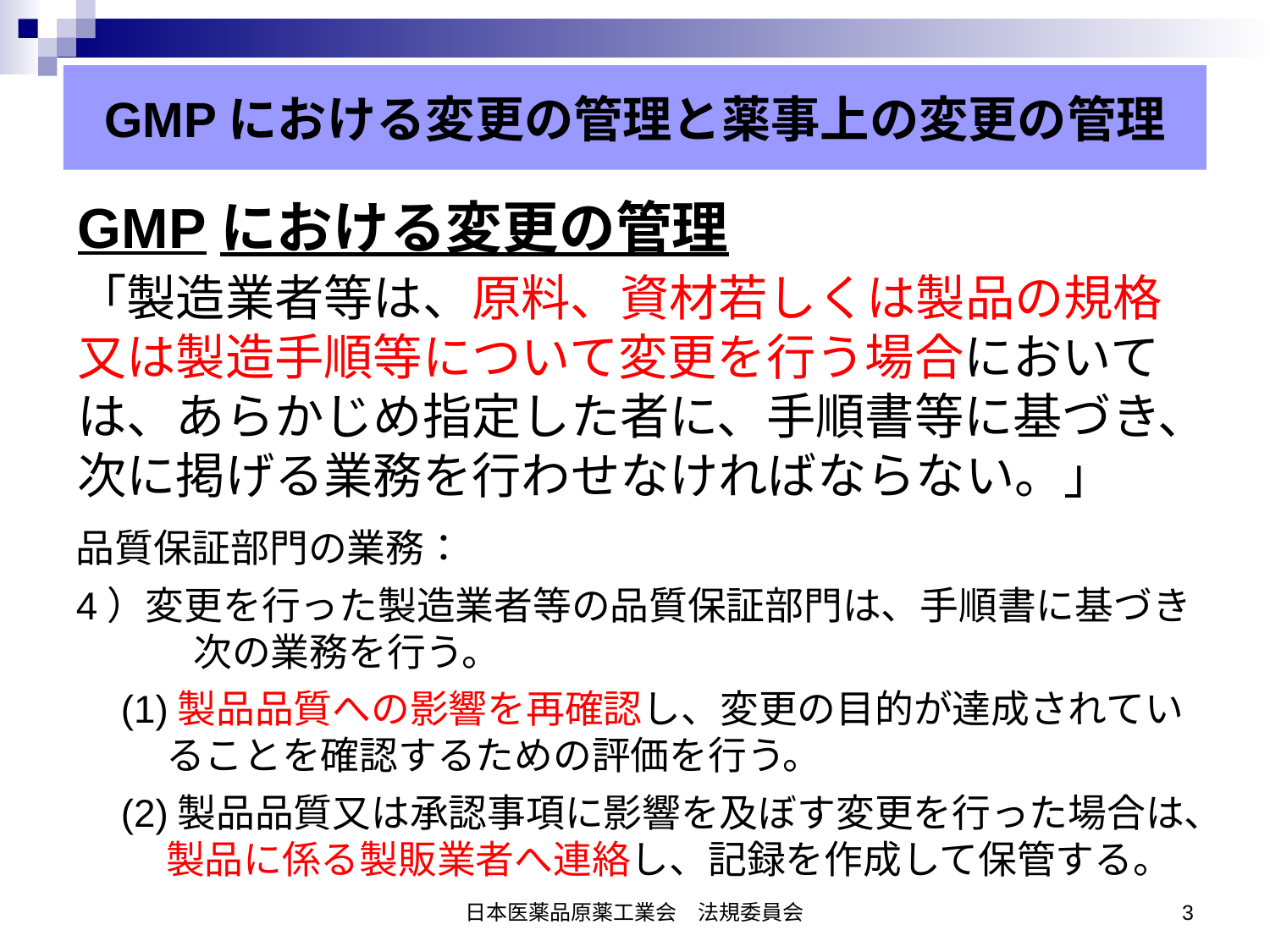

GMPにおける変更の管理と薬事上の変更の管理
GMPにおける変更の管理
「製造業者等は、原料、資材若しくは製品の規格又は製造手順等について変更を行う場合においては、あらかじめ指定した者に、手順書等に基づき、次に掲げる業務を行わせなければならない。」
品質保証部門の業務：
4）変更を行った製造業者等の品質保証部門は、手順書に基づき　　次の業務を行う。
(1)製品品質への影響を再確認し、変更の目的が達成されていることを確認するための評価を行う。
(2)製品品質又は承認事項に影響を及ぼす変更を行った場合は、製品に係る製販業者へ連絡し、記録を作成して保管する。
日本医薬品原薬工業会　法規委員会
3